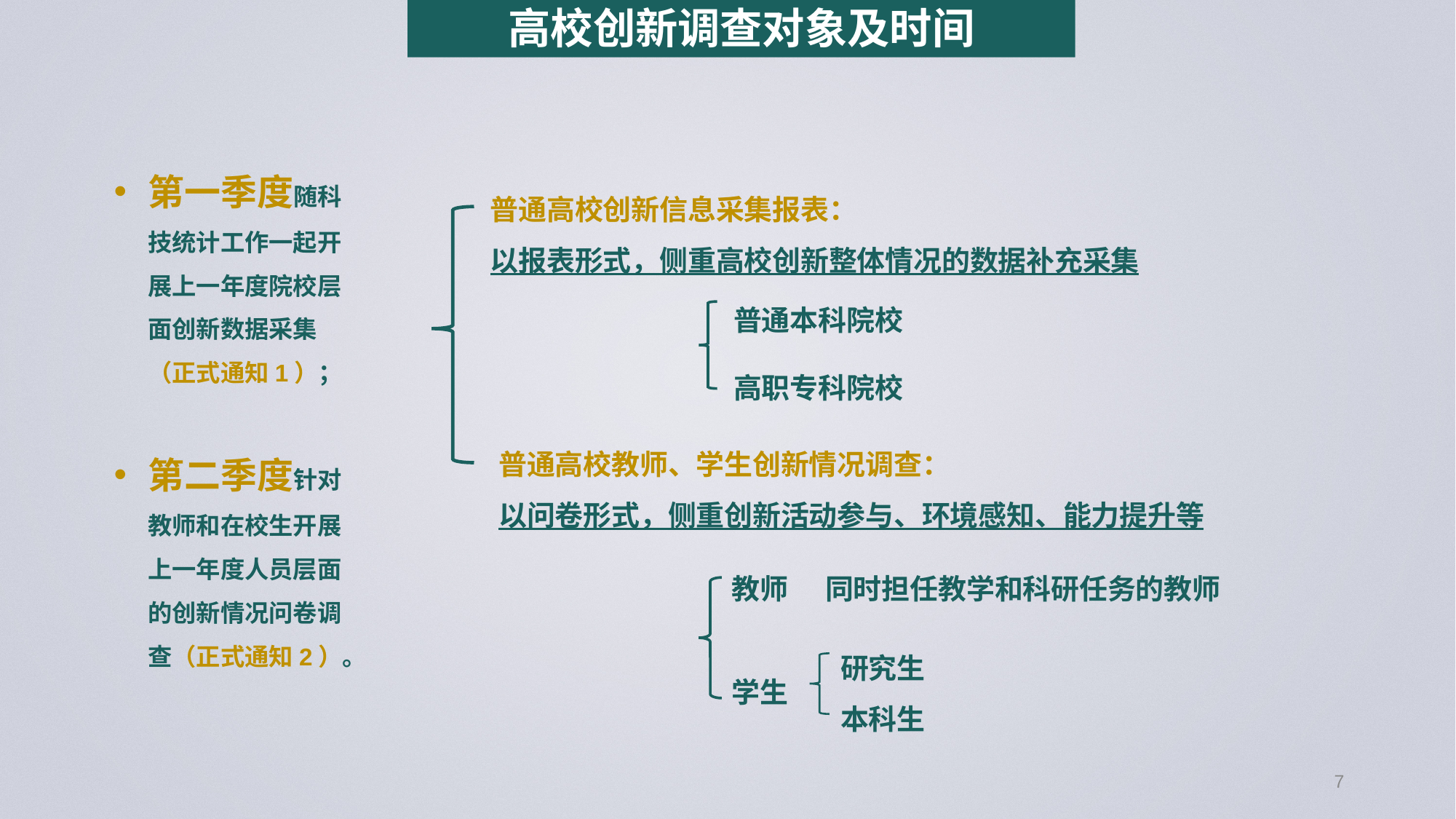

高校创新调查对象及时间
第一季度随科技统计工作一起开展上一年度院校层面创新数据采集（正式通知1）；

第二季度针对教师和在校生开展上一年度人员层面的创新情况问卷调查（正式通知2）。
普通高校创新信息采集报表：
以报表形式，侧重高校创新整体情况的数据补充采集

普通本科院校
高职专科院校

普通高校教师、学生创新情况调查：
以问卷形式，侧重创新活动参与、环境感知、能力提升等
教师
同时担任教学和科研任务的教师

研究生
本科生
学生

7